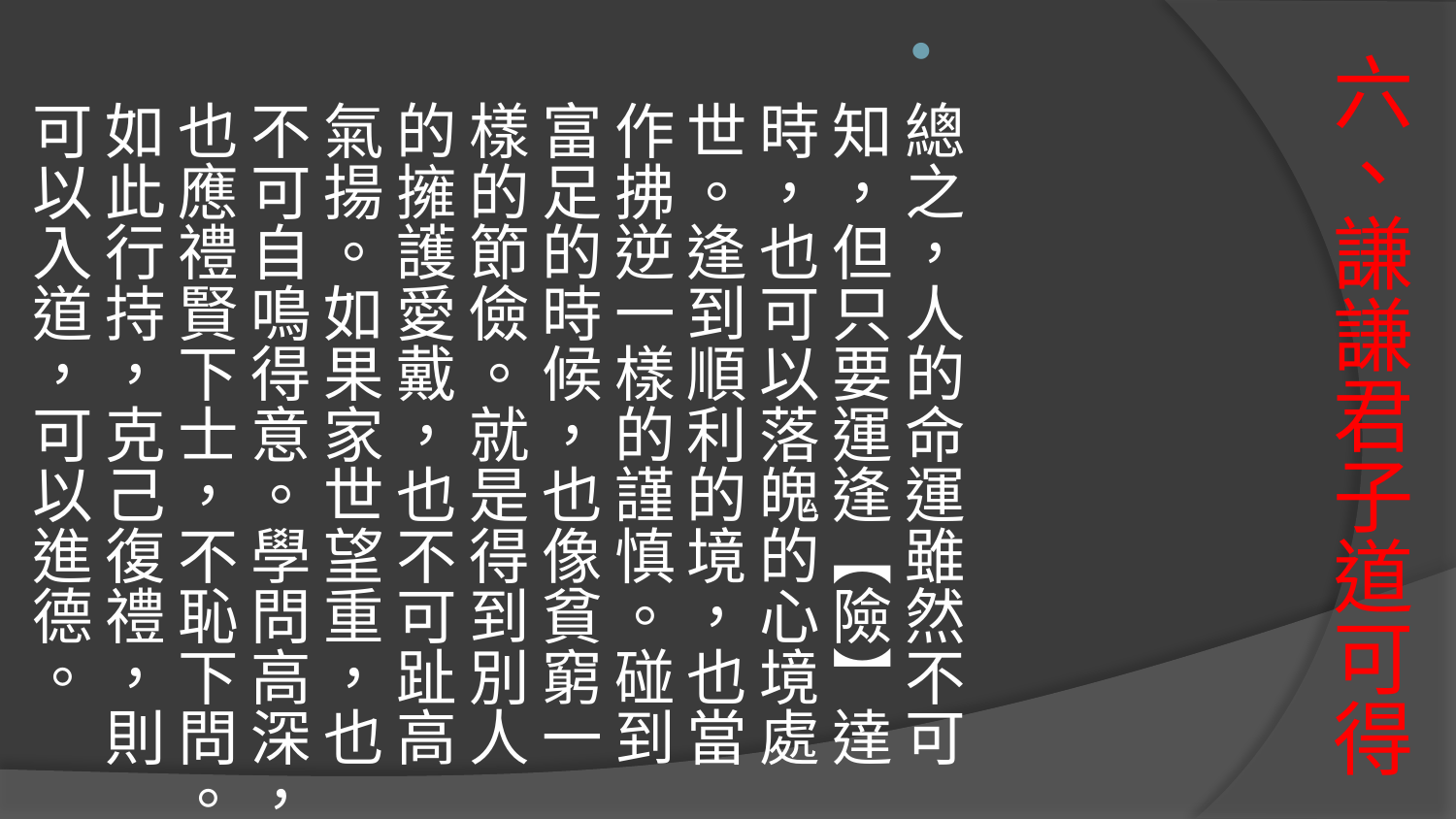

總之，人的命運雖然不可知，但只要運逢【險】達時，也可以落魄的心境處世。逢到順利的境，也當作拂逆一樣的謹慎。碰到富足的時候，也像貧窮一樣的節儉。就是得到別人的擁護愛戴，也不可趾高氣揚。如果家世望重，也不可自鳴得意。學問高深，也應禮賢下士，不恥下問。如此行持，克己復禮，則可以入道，可以進德。
# 六、謙謙君子道可得